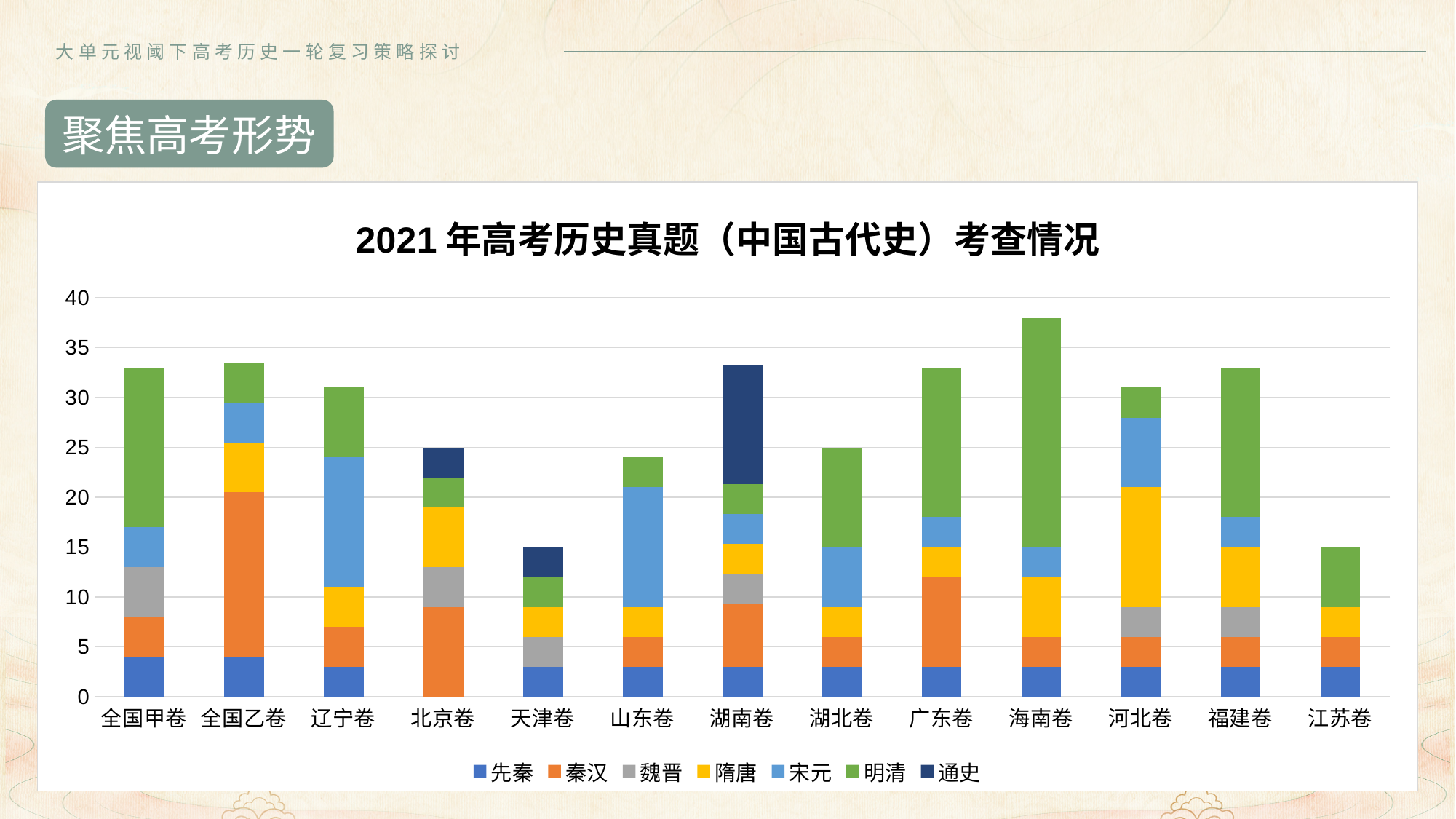

大单元视阈下高考历史一轮复习策略探讨
聚焦高考形势

### Chart: 2021年高考历史真题（中国古代史）考查情况

| Category | 先秦 | 秦汉 | 魏晋 | 隋唐 | 宋元 | 明清 | 通史 |
|---|---|---|---|---|---|---|---|
| 全国甲卷 | 4.0 | 4.0 | 5.0 | None | 4.0 | 16.0 | None |
| 全国乙卷 | 4.0 | 16.5 | None | 5.0 | 4.0 | 4.0 | None |
| 辽宁卷 | 3.0 | 4.0 | None | 4.0 | 13.0 | 7.0 | None |
| 北京卷 | None | 9.0 | 4.0 | 6.0 | None | 3.0 | 3.0 |
| 天津卷 | 3.0 | None | 3.0 | 3.0 | None | 3.0 | 3.0 |
| 山东卷 | 3.0 | 3.0 | None | 3.0 | 12.0 | 3.0 | None |
| 湖南卷 | 3.0 | 6.33 | 3.0 | 3.0 | 3.0 | 3.0 | 12.0 |
| 湖北卷 | 3.0 | 3.0 | None | 3.0 | 6.0 | 10.0 | None |
| 广东卷 | 3.0 | 9.0 | None | 3.0 | 3.0 | 15.0 | None |
| 海南卷 | 3.0 | 3.0 | None | 6.0 | 3.0 | 23.0 | None |
| 河北卷 | 3.0 | 3.0 | 3.0 | 12.0 | 7.0 | 3.0 | None |
| 福建卷 | 3.0 | 3.0 | 3.0 | 6.0 | 3.0 | 15.0 | None |
| 江苏卷 | 3.0 | 3.0 | None | 3.0 | None | 6.0 | None |